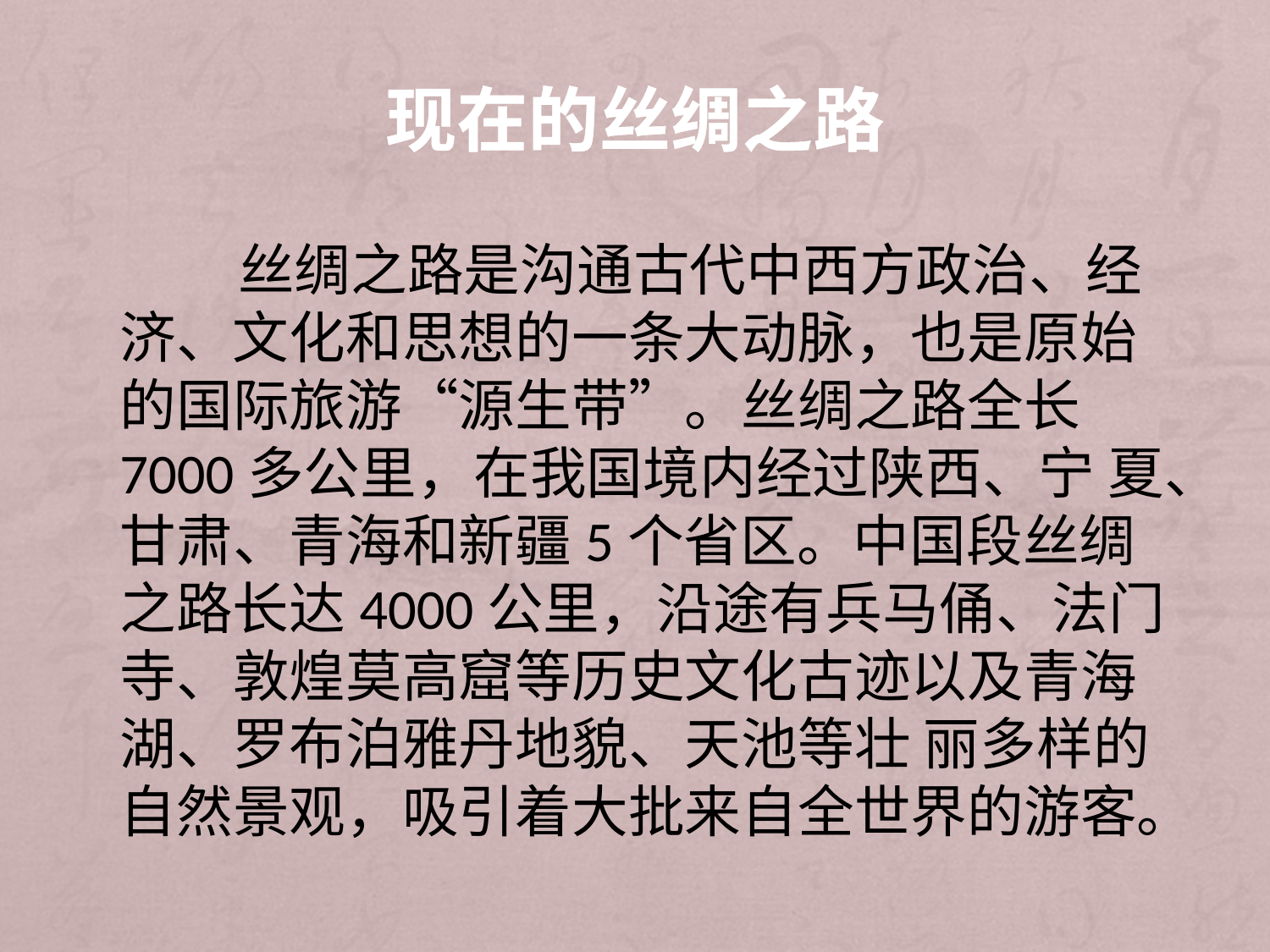

# 现在的丝绸之路
            丝绸之路是沟通古代中西方政治、经济、文化和思想的一条大动脉，也是原始的国际旅游“源生带”。丝绸之路全长7000多公里，在我国境内经过陕西、宁 夏、甘肃、青海和新疆5个省区。中国段丝绸之路长达4000公里，沿途有兵马俑、法门寺、敦煌莫高窟等历史文化古迹以及青海湖、罗布泊雅丹地貌、天池等壮 丽多样的自然景观，吸引着大批来自全世界的游客。